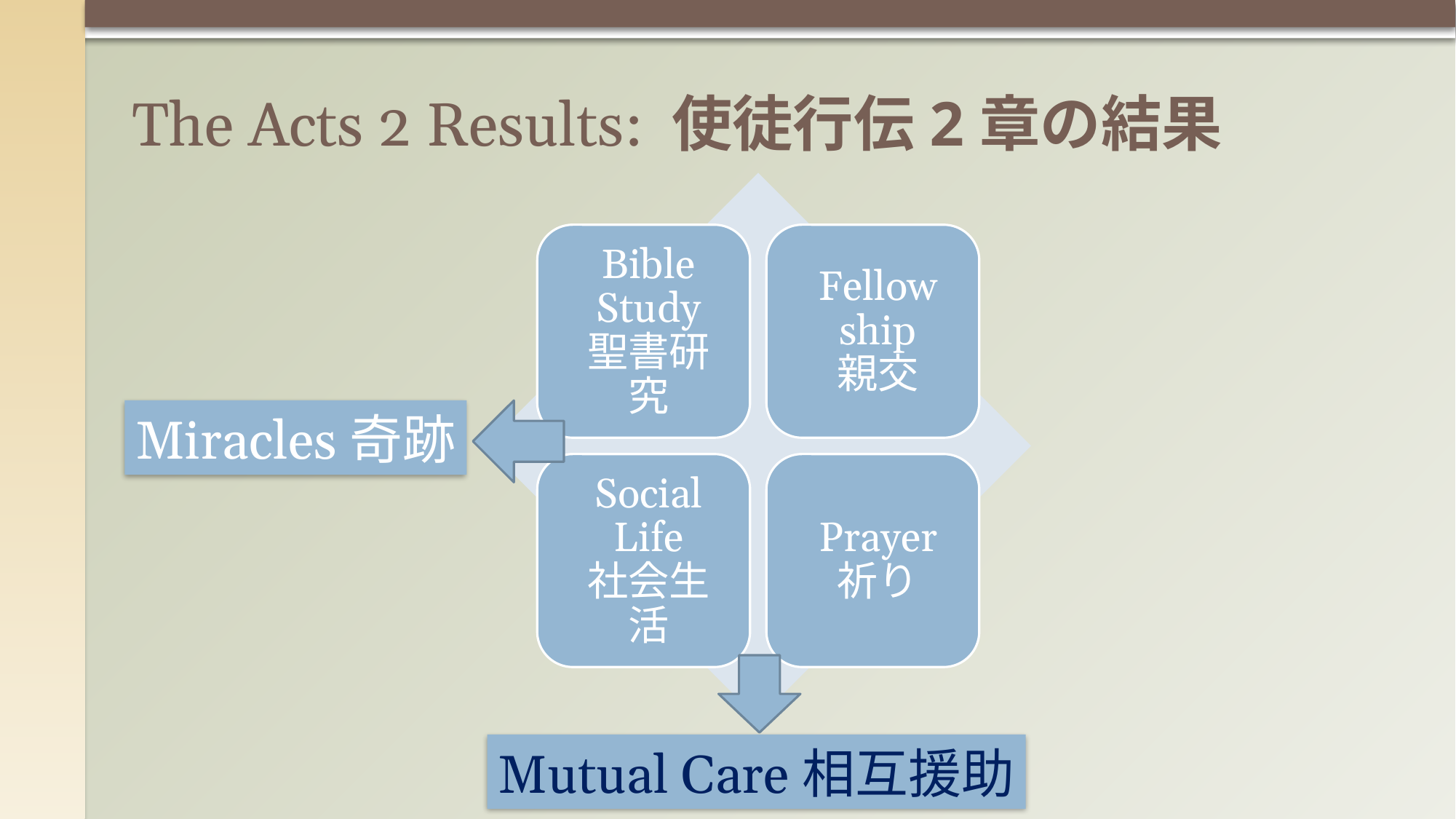

# The Acts 2 Results: 使徒行伝2章の結果
Bible Study
聖書研究
Fellow ship
親交
Social Life
社会生活
Prayer
祈り

Miracles奇跡

Mutual Care相互援助